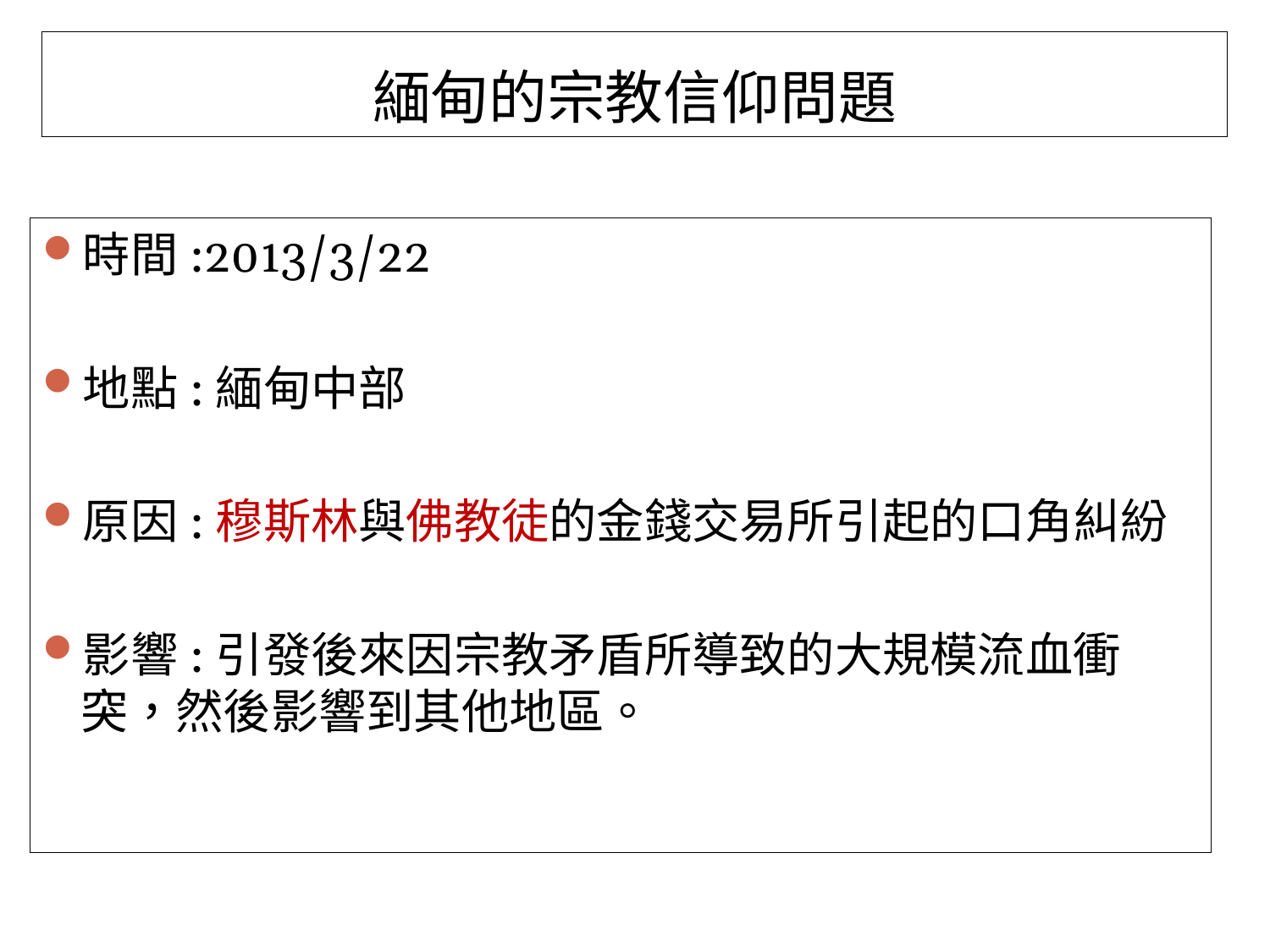

緬甸的宗教信仰問題
時間:2013/3/22

地點:緬甸中部

原因:穆斯林與佛教徒的金錢交易所引起的口角糾紛

影響:引發後來因宗教矛盾所導致的大規模流血衝突，然後影響到其他地區。